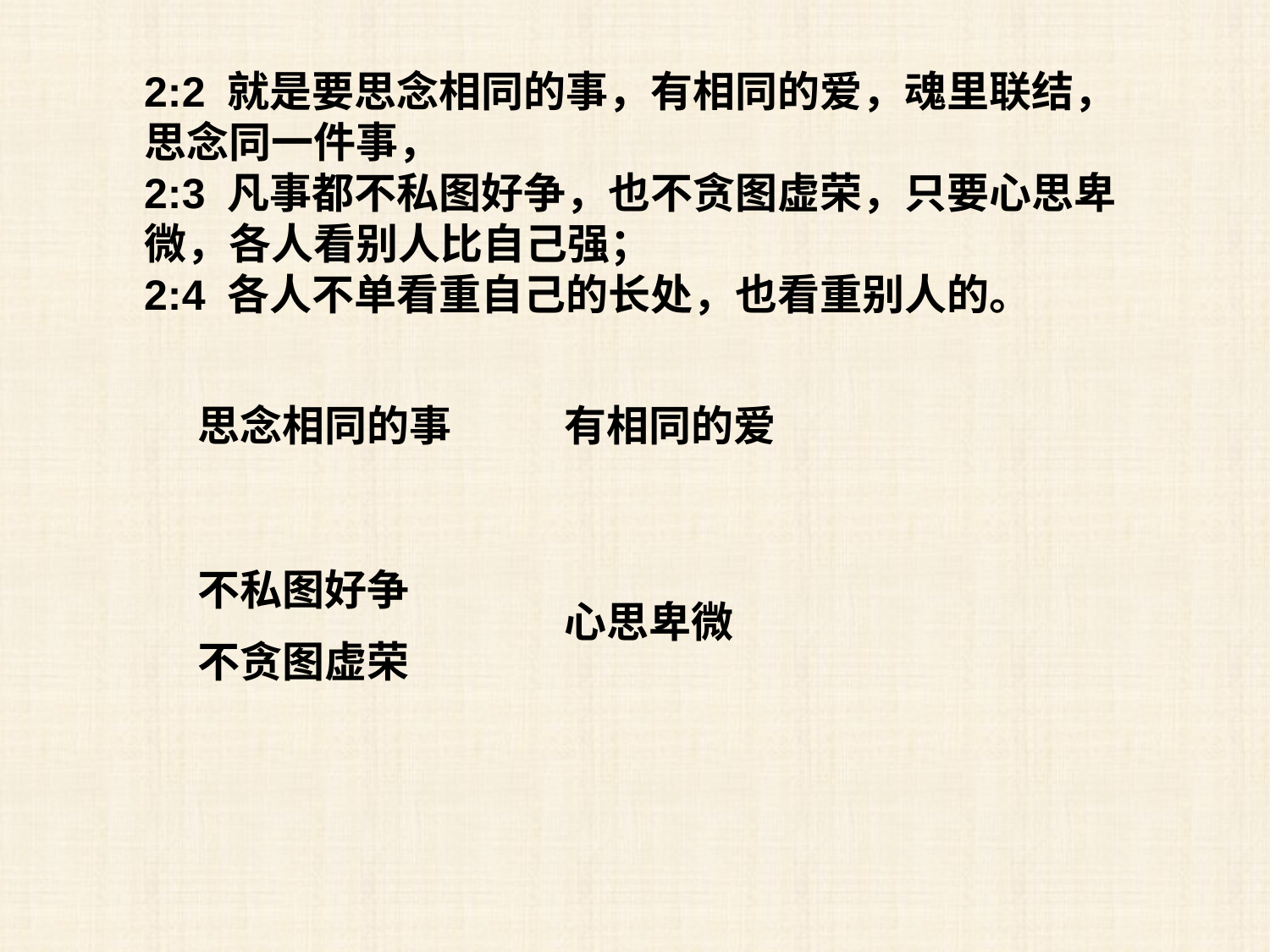

2:2 就是要思念相同的事，有相同的爱，魂里联结，思念同一件事，
2:3 凡事都不私图好争，也不贪图虚荣，只要心思卑微，各人看别人比自己强；
2:4 各人不单看重自己的长处，也看重别人的。
思念相同的事
有相同的爱
不私图好争
心思卑微
不贪图虚荣